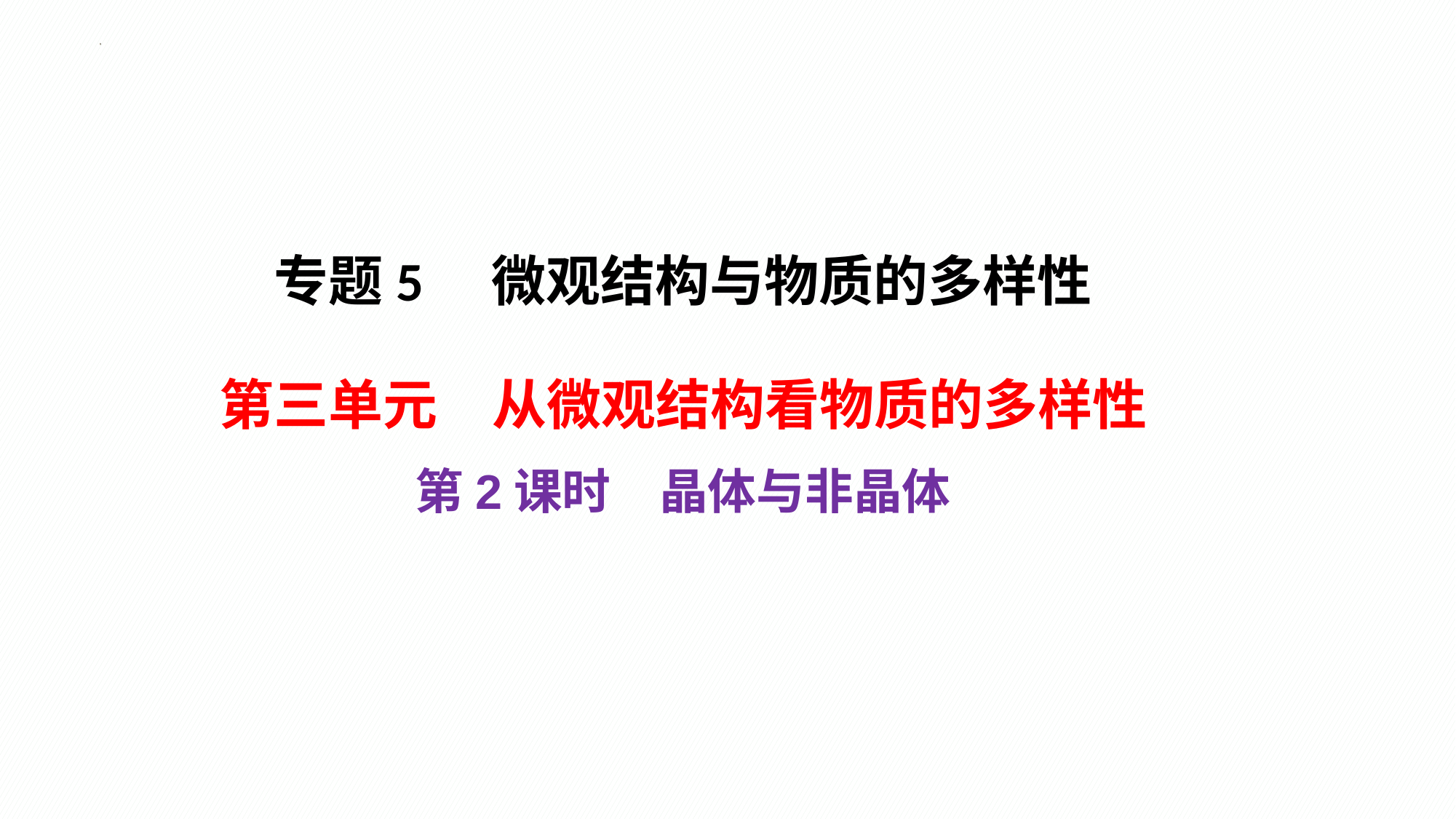

专题5　微观结构与物质的多样性
第三单元　从微观结构看物质的多样性
第2课时　晶体与非晶体